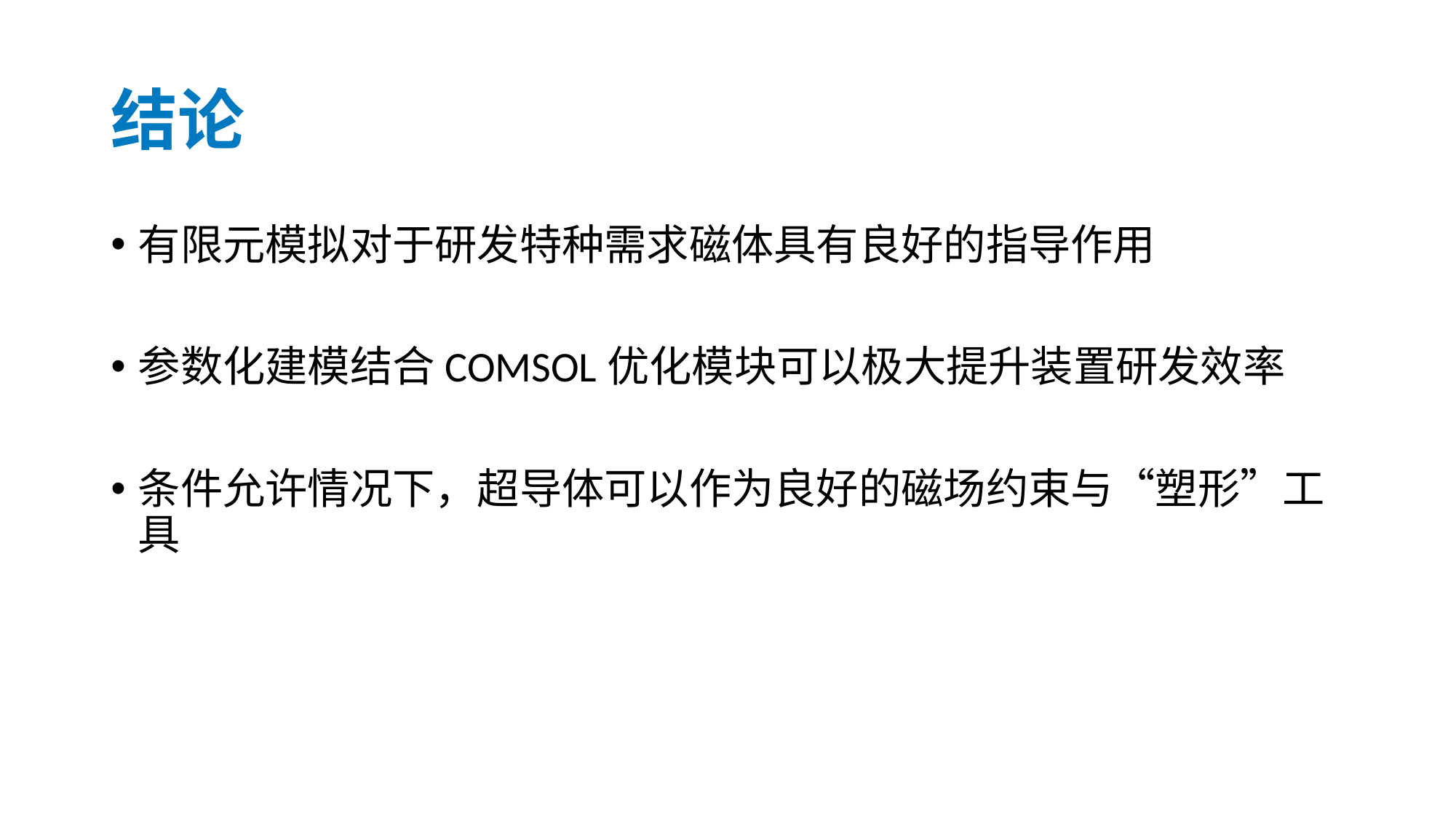

# 结论
有限元模拟对于研发特种需求磁体具有良好的指导作用

参数化建模结合COMSOL优化模块可以极大提升装置研发效率

条件允许情况下，超导体可以作为良好的磁场约束与“塑形”工具